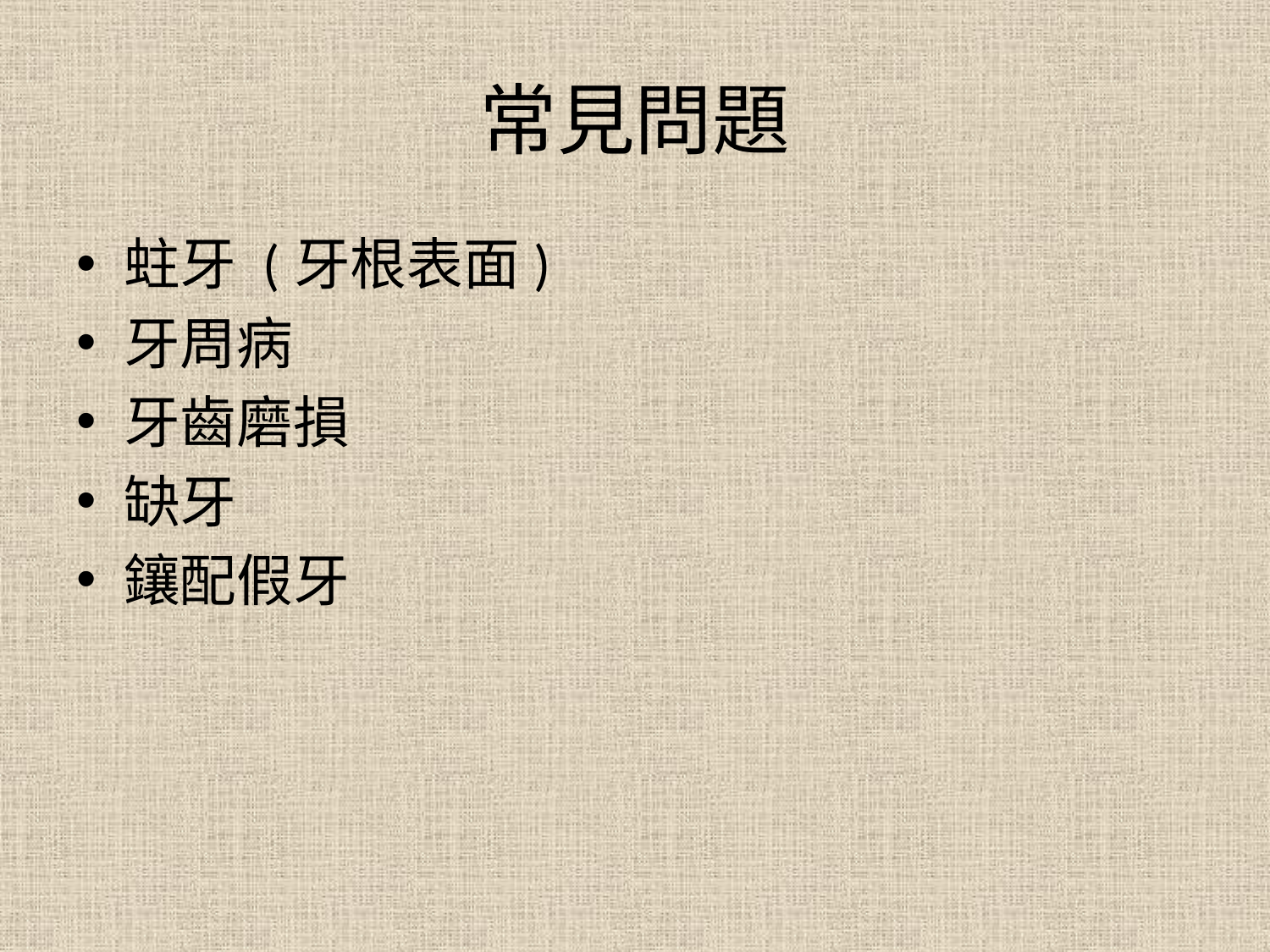

# 常見問題
蛀牙 (牙根表面)
牙周病
牙齒磨損
缺牙
鑲配假牙